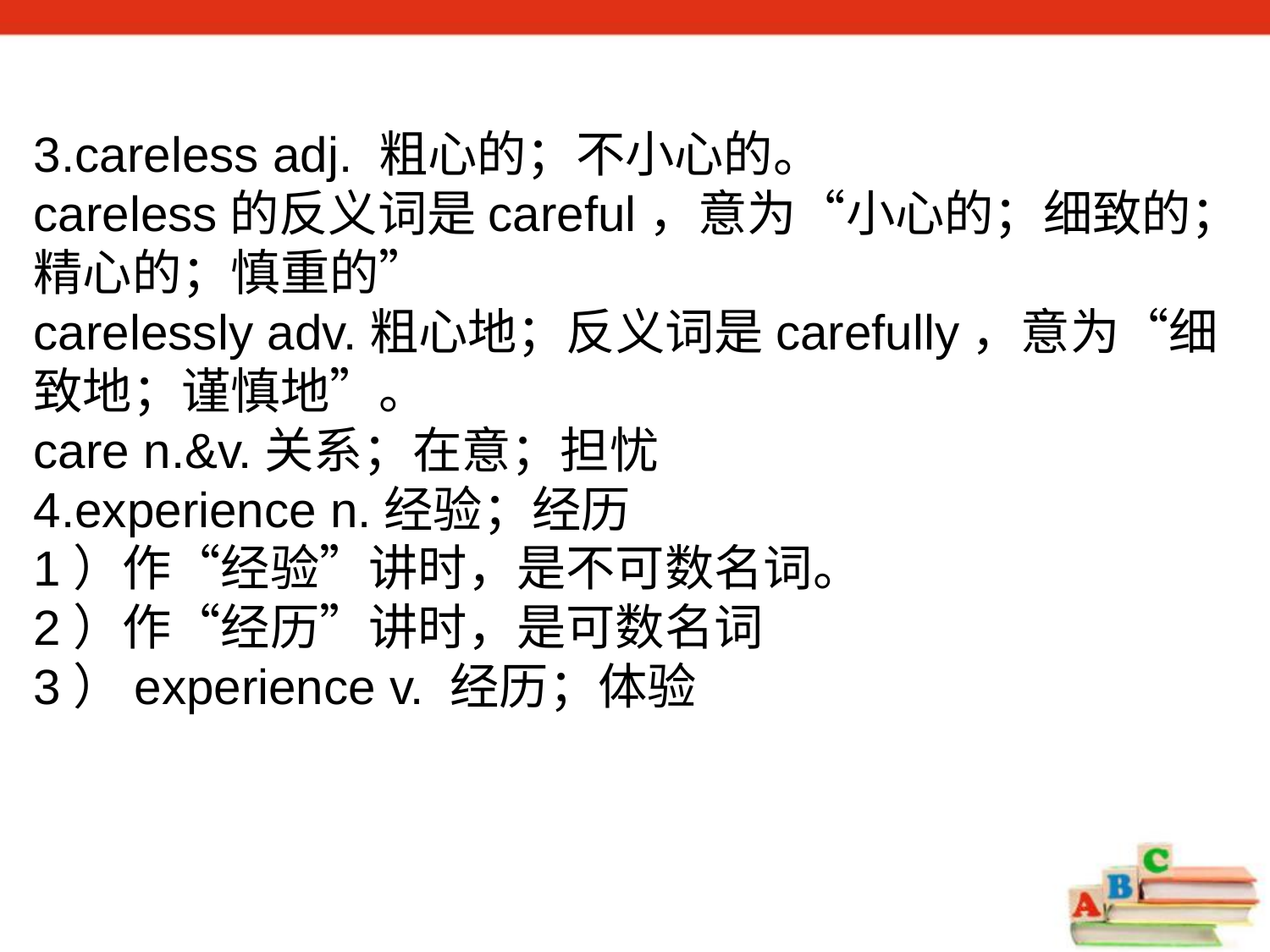

3.careless adj. 粗心的；不小心的。
careless的反义词是careful，意为“小心的；细致的；精心的；慎重的”
carelessly adv.粗心地；反义词是carefully，意为“细致地；谨慎地”。
care n.&v.关系；在意；担忧
4.experience n.经验；经历
1）作“经验”讲时，是不可数名词。
2）作“经历”讲时，是可数名词
3）experience v. 经历；体验